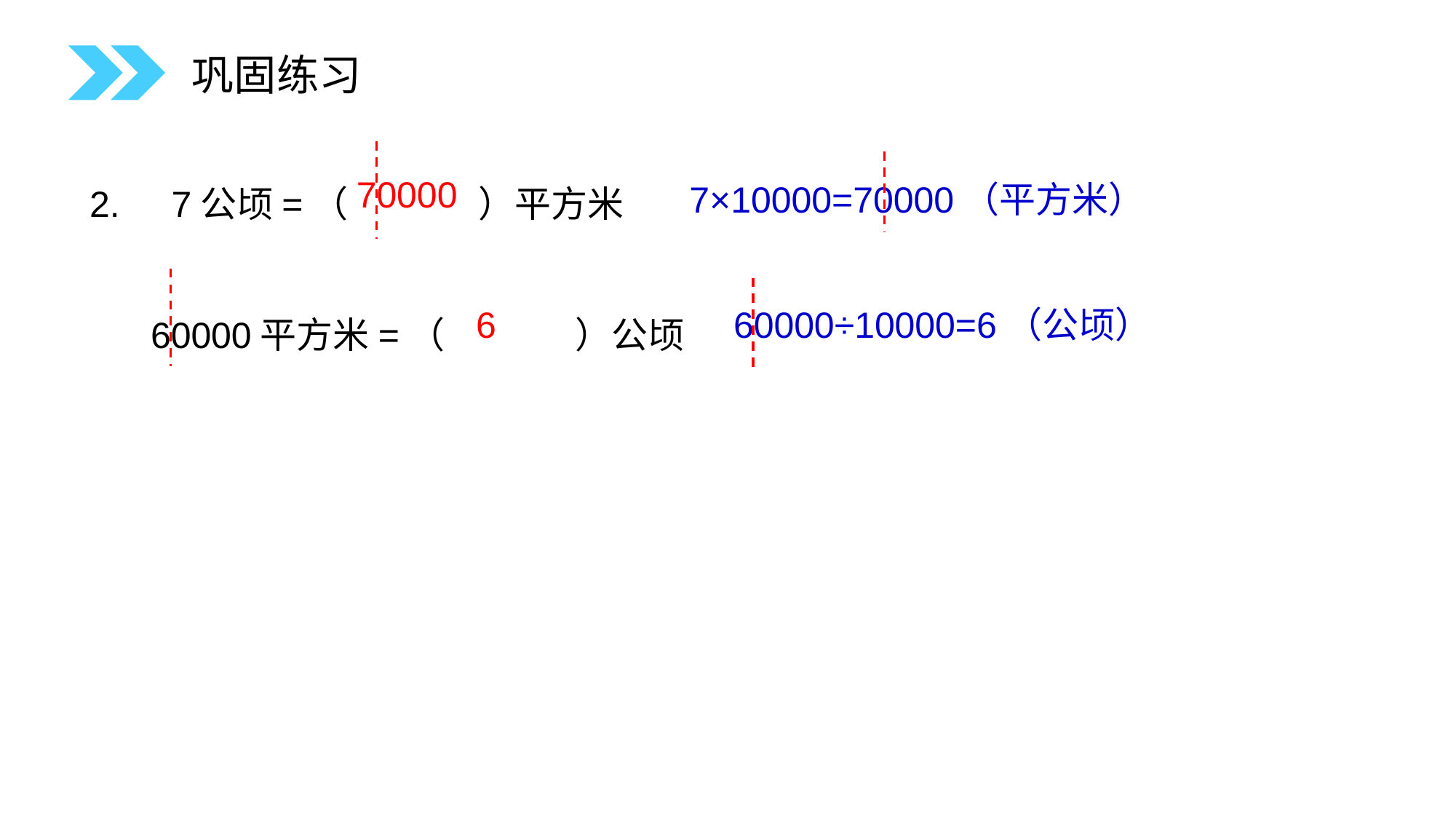

巩固练习
70000
7公顷=（                ）平方米

      60000平方米=（                ）公顷
7×10000=70000（平方米）
6
60000÷10000=6（公顷）